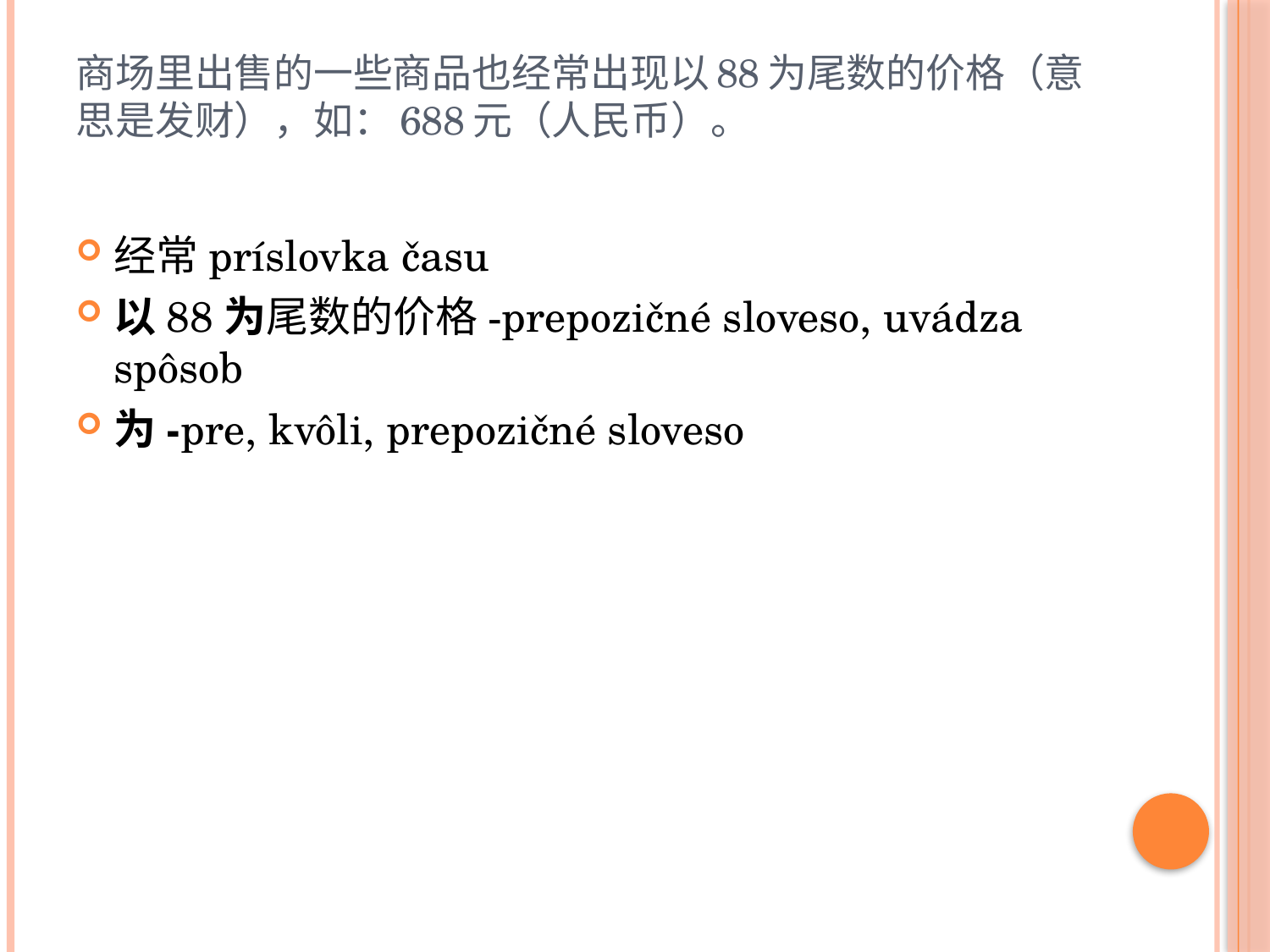

# 商场里出售的一些商品也经常出现以88为尾数的价格（意思是发财），如：688元（人民币）。
经常príslovka času
以88为尾数的价格-prepozičné sloveso, uvádza spôsob
为-pre, kvôli, prepozičné sloveso